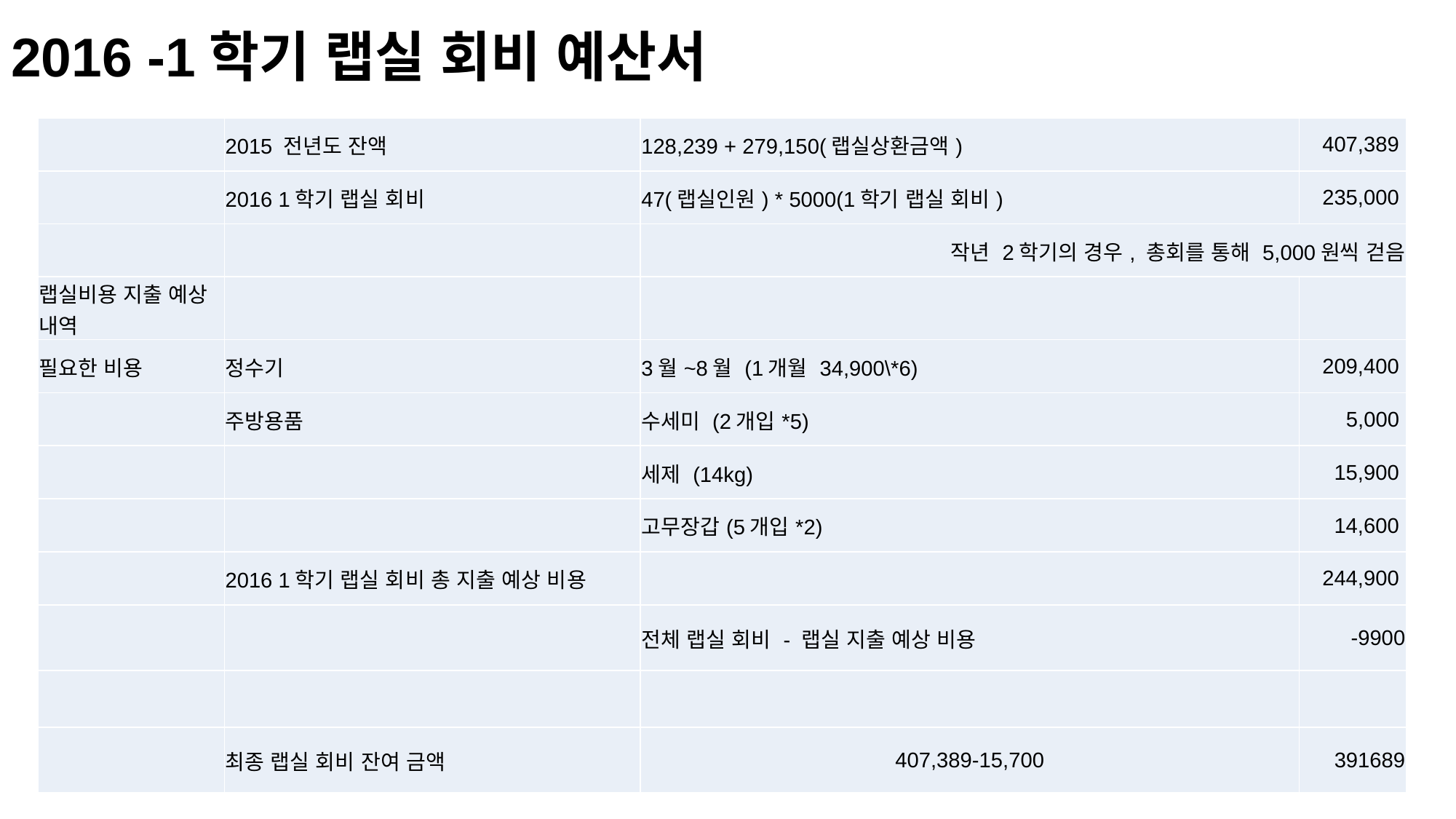

# 2016 -1학기 랩실 회비 예산서
|  | 2015 전년도 잔액 | 128,239 + 279,150(랩실상환금액) | 407,389 |
| --- | --- | --- | --- |
|  | 2016 1학기 랩실 회비 | 47(랩실인원) \* 5000(1학기 랩실 회비) | 235,000 |
|  |  | 작년 2학기의 경우, 총회를 통해 5,000원씩 걷음 |  |
| 랩실비용 지출 예상 내역 |  |  |  |
| 필요한 비용 | 정수기 | 3월~8월 (1개월 34,900\\*6) | 209,400 |
|  | 주방용품 | 수세미 (2개입\*5) | 5,000 |
|  |  | 세제 (14kg) | 15,900 |
|  |  | 고무장갑(5개입\*2) | 14,600 |
|  | 2016 1학기 랩실 회비 총 지출 예상 비용 |  | 244,900 |
|  |  | 전체 랩실 회비 - 랩실 지출 예상 비용 | -9900 |
|  |  |  |  |
|  | 최종 랩실 회비 잔여 금액 | 407,389-15,700 | 391689 |